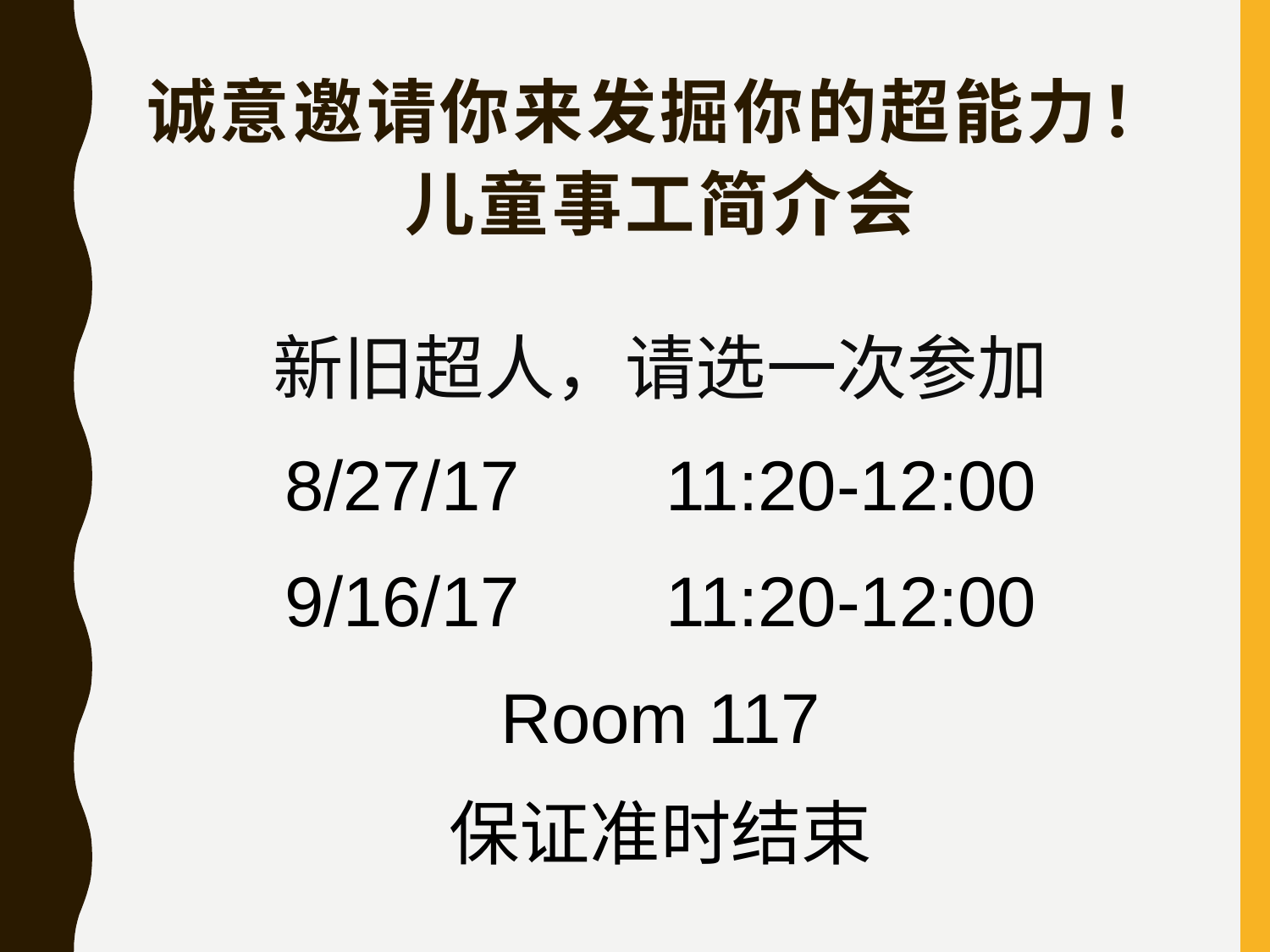

# 诚意邀请你来发掘你的超能力！ 儿童事工简介会
新旧超人，请选一次参加
8/27/17 	11:20-12:00
9/16/17 	11:20-12:00
Room 117
保证准时结束